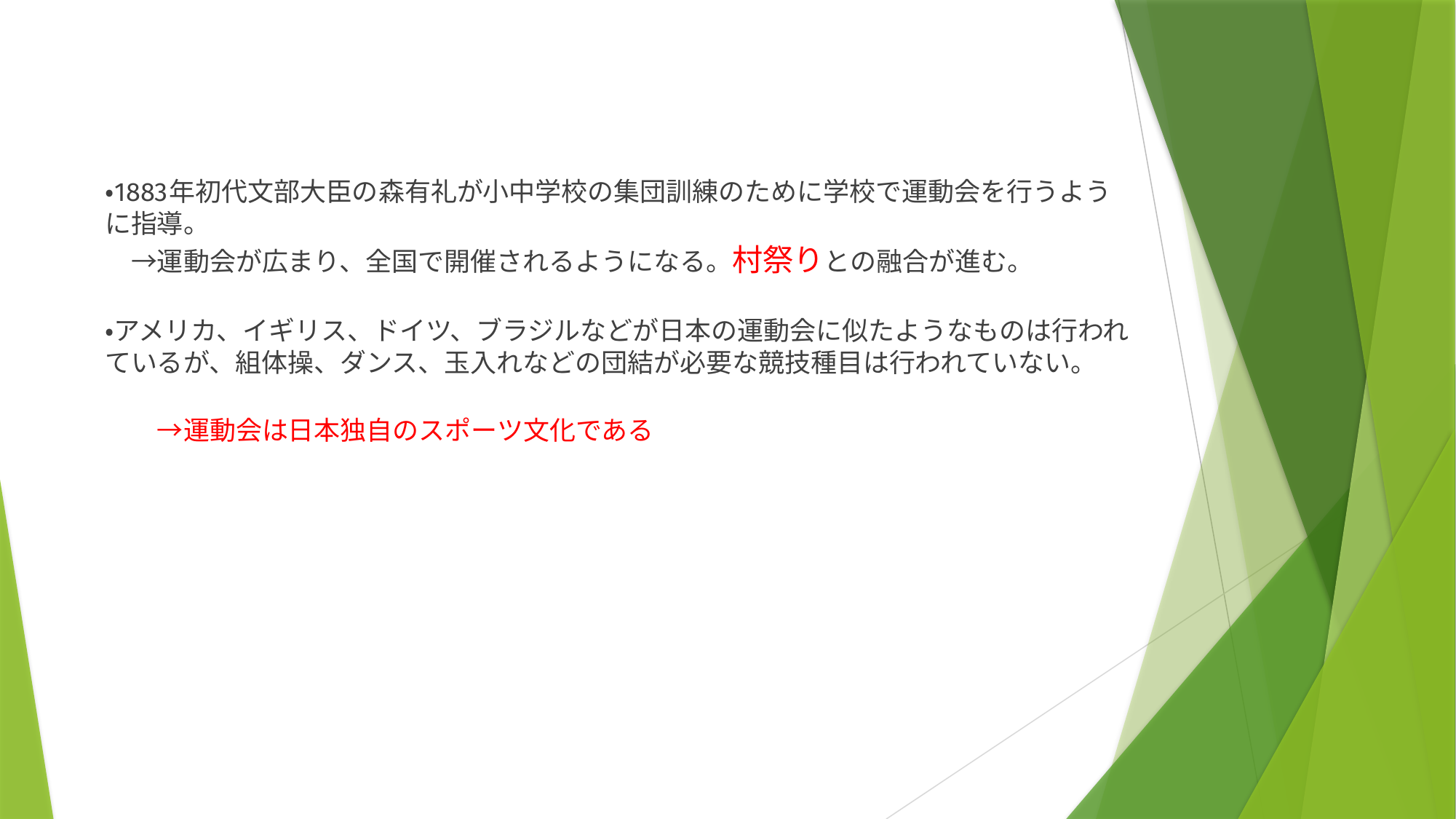

・1883年初代文部大臣の森有礼が小中学校の集団訓練のために学校で運動会を行うように指導。
　→運動会が広まり、全国で開催されるようになる。村祭りとの融合が進む。

・アメリカ、イギリス、ドイツ、ブラジルなどが日本の運動会に似たようなものは行われているが、組体操、ダンス、玉入れなどの団結が必要な競技種目は行われていない。

　　→運動会は日本独自のスポーツ文化である